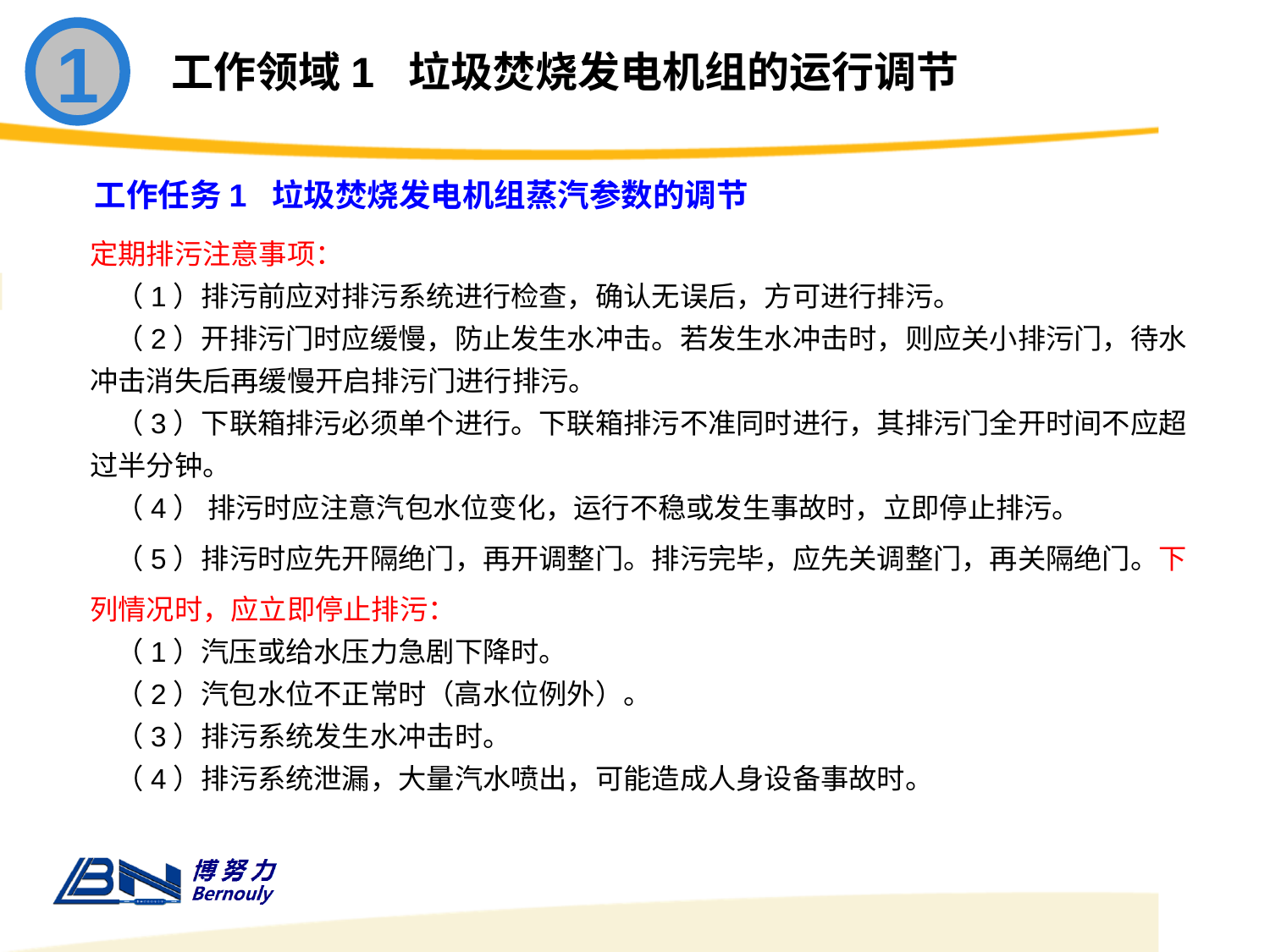

1
工作领域1  垃圾焚烧发电机组的运行调节
工作任务1  垃圾焚烧发电机组蒸汽参数的调节
定期排污注意事项：
   （1）排污前应对排污系统进行检查，确认无误后，方可进行排污。
   （2）开排污门时应缓慢，防止发生水冲击。若发生水冲击时，则应关小排污门，待水冲击消失后再缓慢开启排污门进行排污。
   （3）下联箱排污必须单个进行。下联箱排污不准同时进行，其排污门全开时间不应超过半分钟。
   （4） 排污时应注意汽包水位变化，运行不稳或发生事故时，立即停止排污。
   （5）排污时应先开隔绝门，再开调整门。排污完毕，应先关调整门，再关隔绝门。下列情况时，应立即停止排污：
   （1）汽压或给水压力急剧下降时。
   （2）汽包水位不正常时（高水位例外）。
   （3）排污系统发生水冲击时。
   （4）排污系统泄漏，大量汽水喷出，可能造成人身设备事故时。